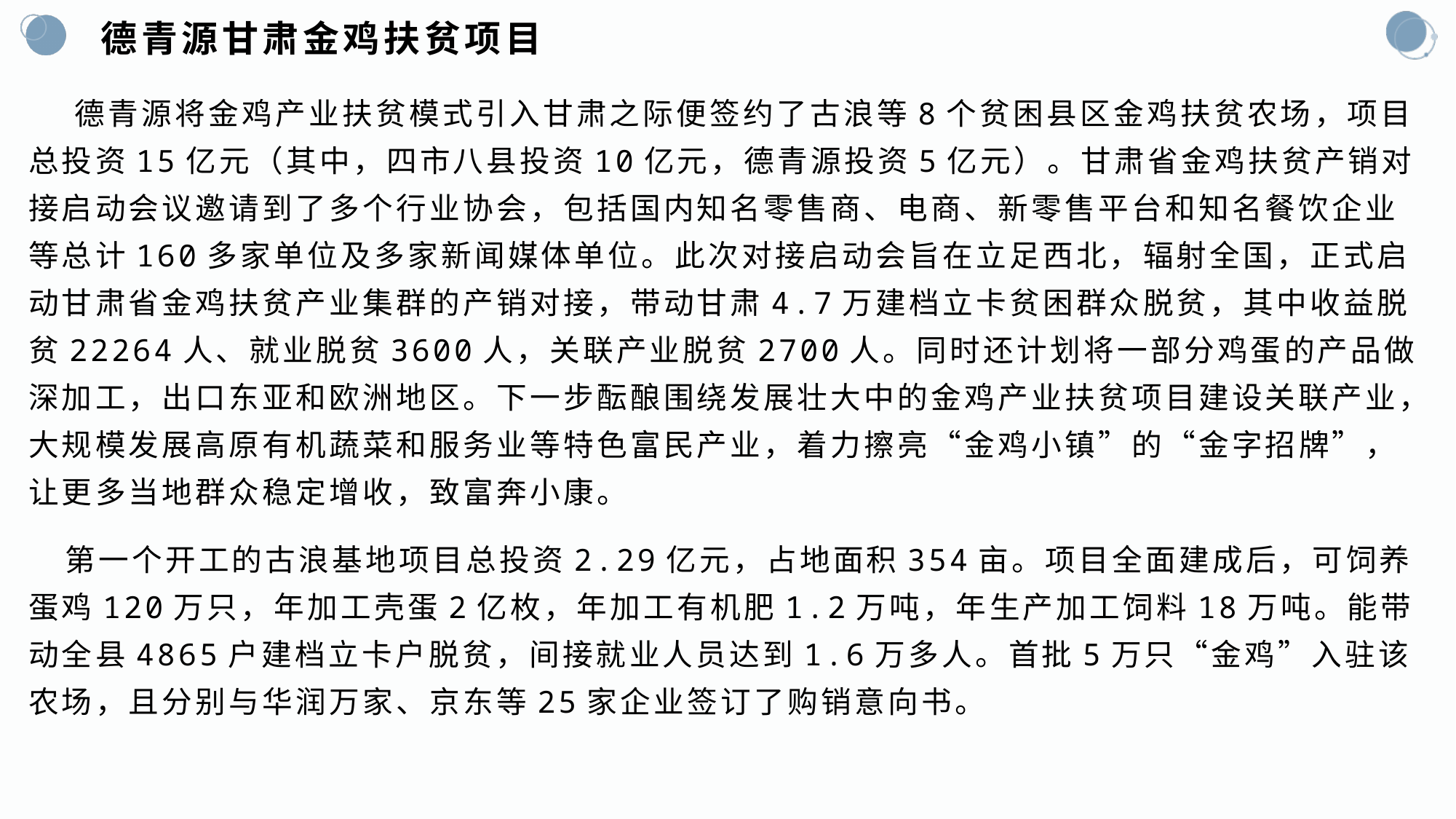

# 德青源甘肃金鸡扶贫项目
    德青源将金鸡产业扶贫模式引入甘肃之际便签约了古浪等8个贫困县区金鸡扶贫农场，项目总投资15亿元（其中，四市八县投资10亿元，德青源投资5亿元）。甘肃省金鸡扶贫产销对接启动会议邀请到了多个行业协会，包括国内知名零售商、电商、新零售平台和知名餐饮企业等总计160多家单位及多家新闻媒体单位。此次对接启动会旨在立足西北，辐射全国，正式启动甘肃省金鸡扶贫产业集群的产销对接，带动甘肃4.7万建档立卡贫困群众脱贫，其中收益脱贫22264人、就业脱贫3600人，关联产业脱贫2700人。同时还计划将一部分鸡蛋的产品做深加工，出口东亚和欧洲地区。下一步酝酿围绕发展壮大中的金鸡产业扶贫项目建设关联产业，大规模发展高原有机蔬菜和服务业等特色富民产业，着力擦亮“金鸡小镇”的“金字招牌”，让更多当地群众稳定增收，致富奔小康。
   第一个开工的古浪基地项目总投资2.29亿元，占地面积354亩。项目全面建成后，可饲养蛋鸡120万只，年加工壳蛋2亿枚，年加工有机肥1.2万吨，年生产加工饲料18万吨。能带动全县4865户建档立卡户脱贫，间接就业人员达到1.6万多人。首批5万只“金鸡”入驻该农场，且分别与华润万家、京东等25家企业签订了购销意向书。